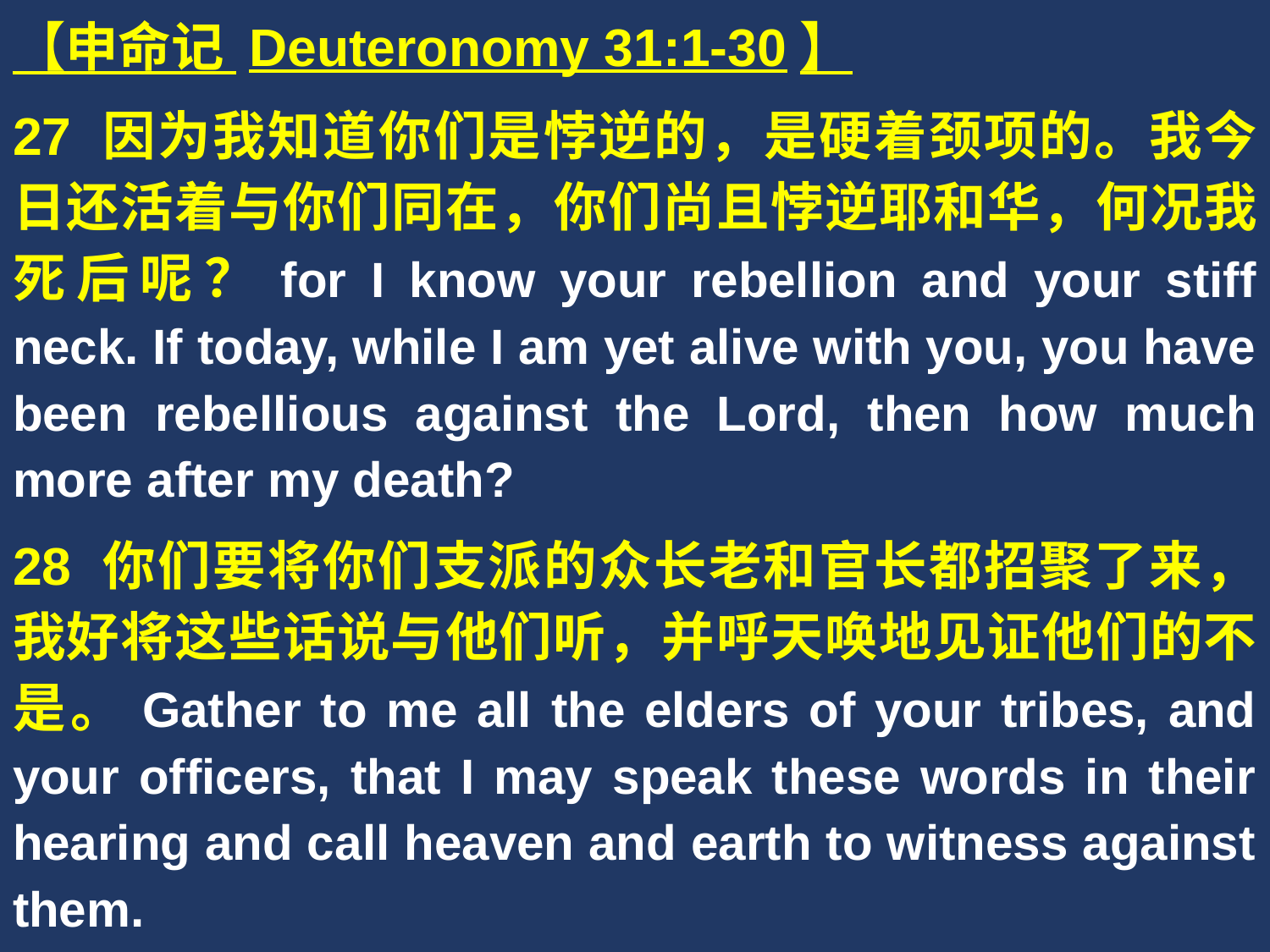

【申命记 Deuteronomy 31:1-30】
27 因为我知道你们是悖逆的，是硬着颈项的。我今日还活着与你们同在，你们尚且悖逆耶和华，何况我死后呢？for I know your rebellion and your stiff neck. If today, while I am yet alive with you, you have been rebellious against the Lord, then how much more after my death?
28 你们要将你们支派的众长老和官长都招聚了来，我好将这些话说与他们听，并呼天唤地见证他们的不是。Gather to me all the elders of your tribes, and your officers, that I may speak these words in their hearing and call heaven and earth to witness against them.